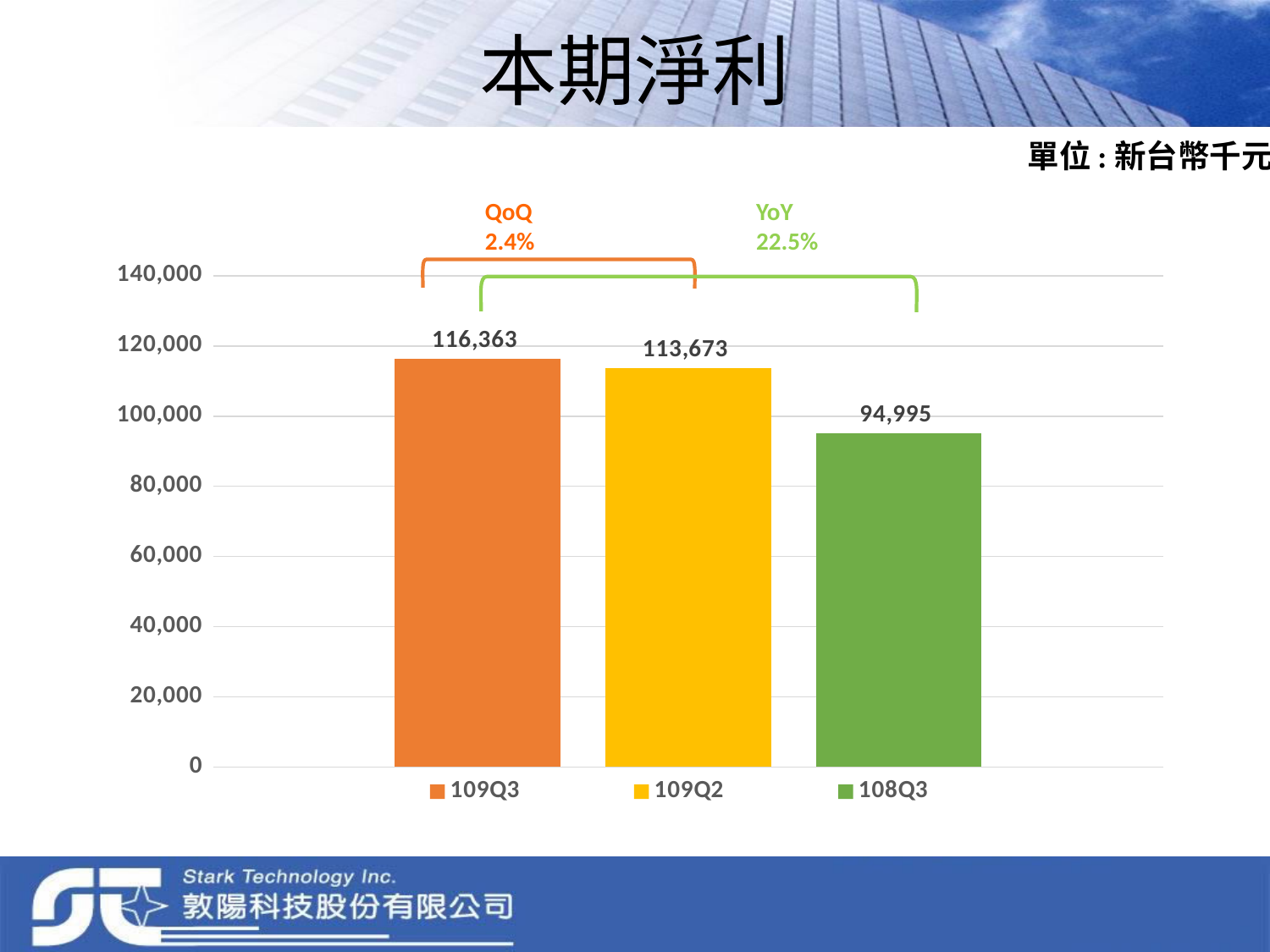

# 本期淨利
單位:新台幣千元
QoQ
2.4%

YoY
22.5%

### Chart

| Category | 109Q3 | 109Q2 | 108Q3 |
|---|---|---|---|
| 稅後淨利 | 116363.0 | 113673.0 | 94995.0 |